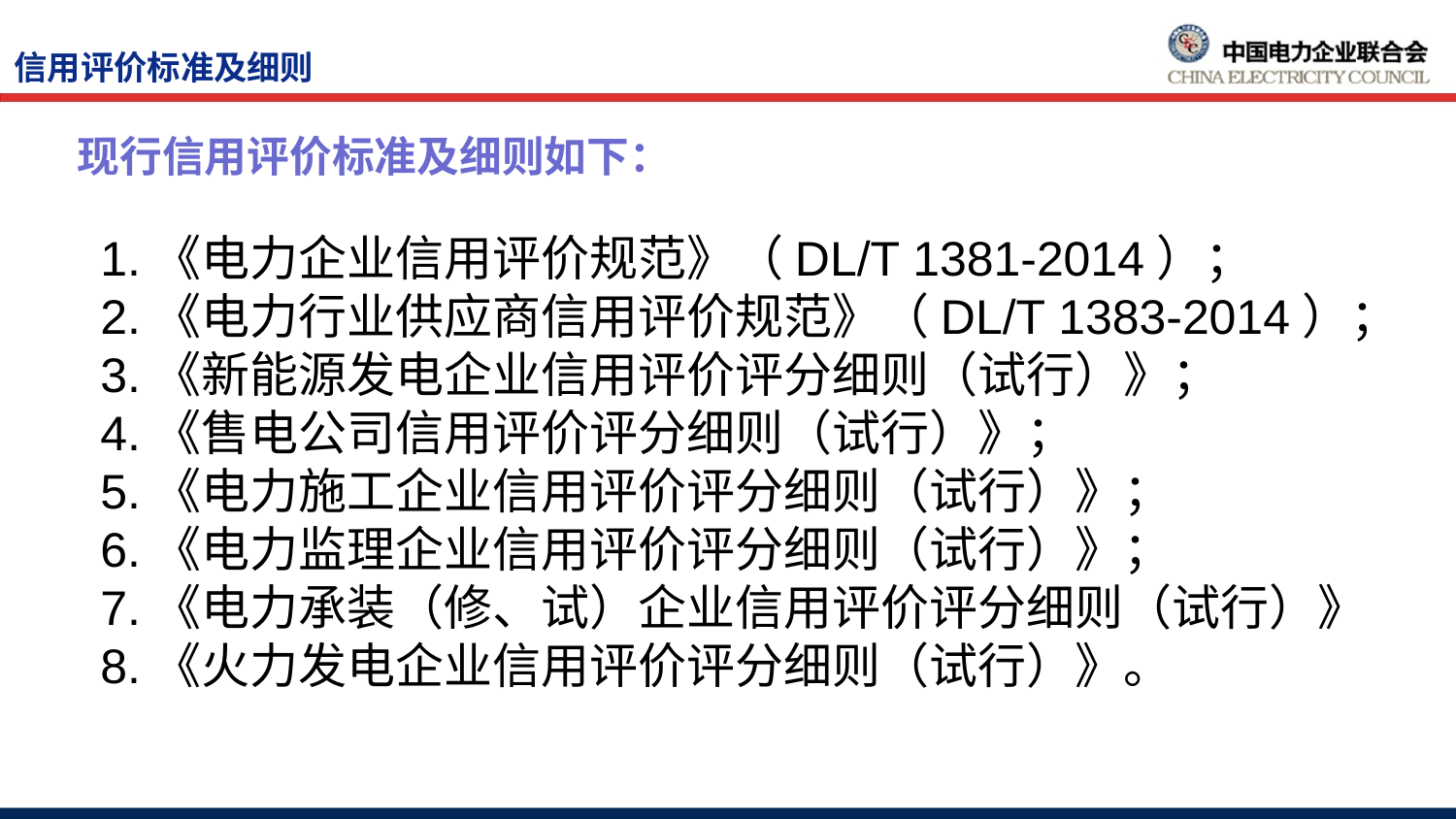

信用评价标准及细则

现行信用评价标准及细则如下：
1.《电力企业信用评价规范》（DL/T 1381-2014）；
2.《电力行业供应商信用评价规范》（DL/T 1383-2014）；
3.《新能源发电企业信用评价评分细则（试行）》；
4.《售电公司信用评价评分细则（试行）》；
5.《电力施工企业信用评价评分细则（试行）》；
6.《电力监理企业信用评价评分细则（试行）》；
7.《电力承装（修、试）企业信用评价评分细则（试行）》
8.《火力发电企业信用评价评分细则（试行）》。